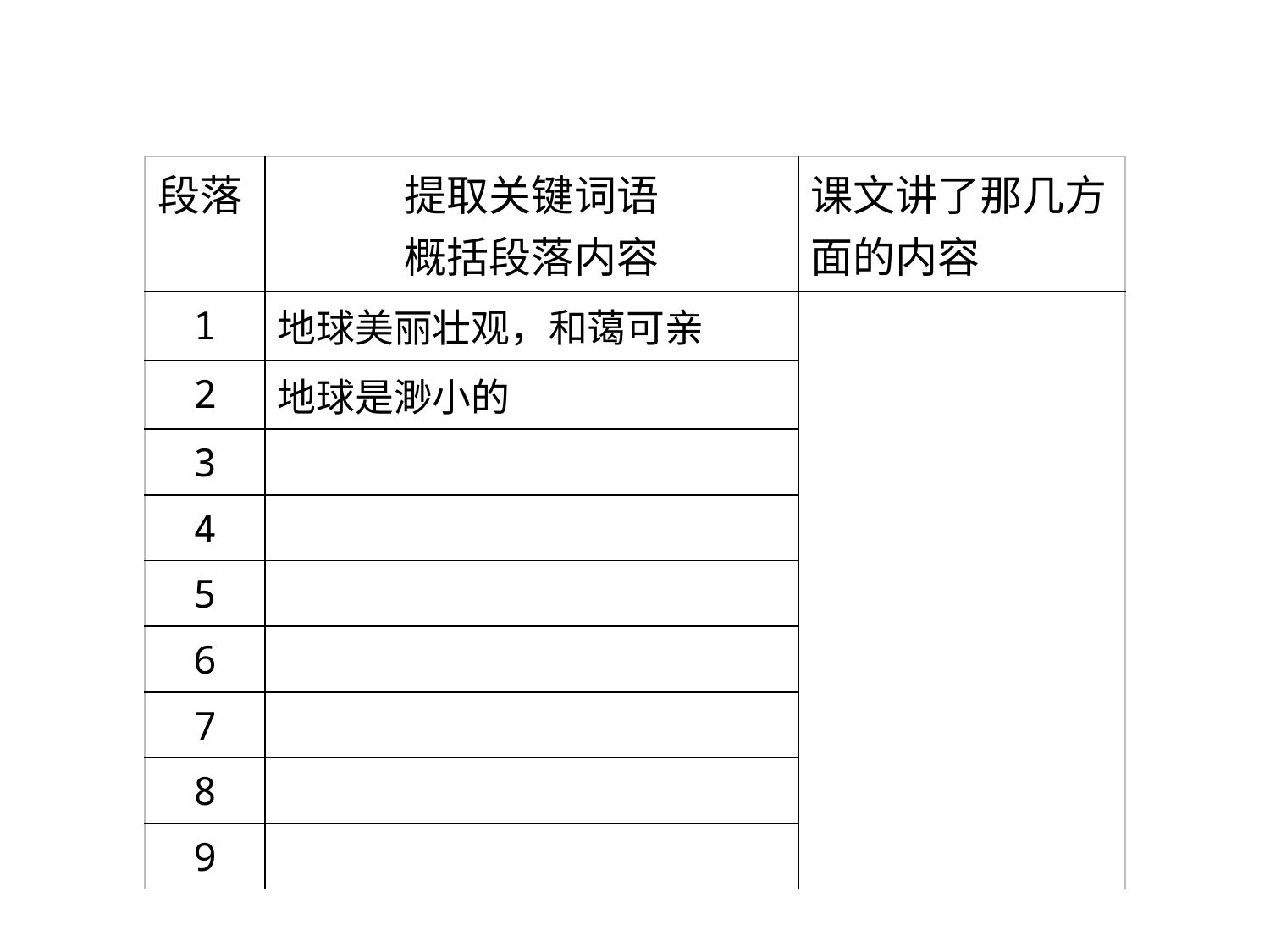

| 段落 | 提取关键词语 概括段落内容 | 课文讲了那几方面的内容 |
| --- | --- | --- |
| 1 | 地球美丽壮观，和蔼可亲 |  |
| 2 | 地球是渺小的 |  |
| 3 |  |  |
| 4 |  |  |
| 5 |  |  |
| 6 |  |  |
| 7 |  |  |
| 8 |  |  |
| 9 |  |  |